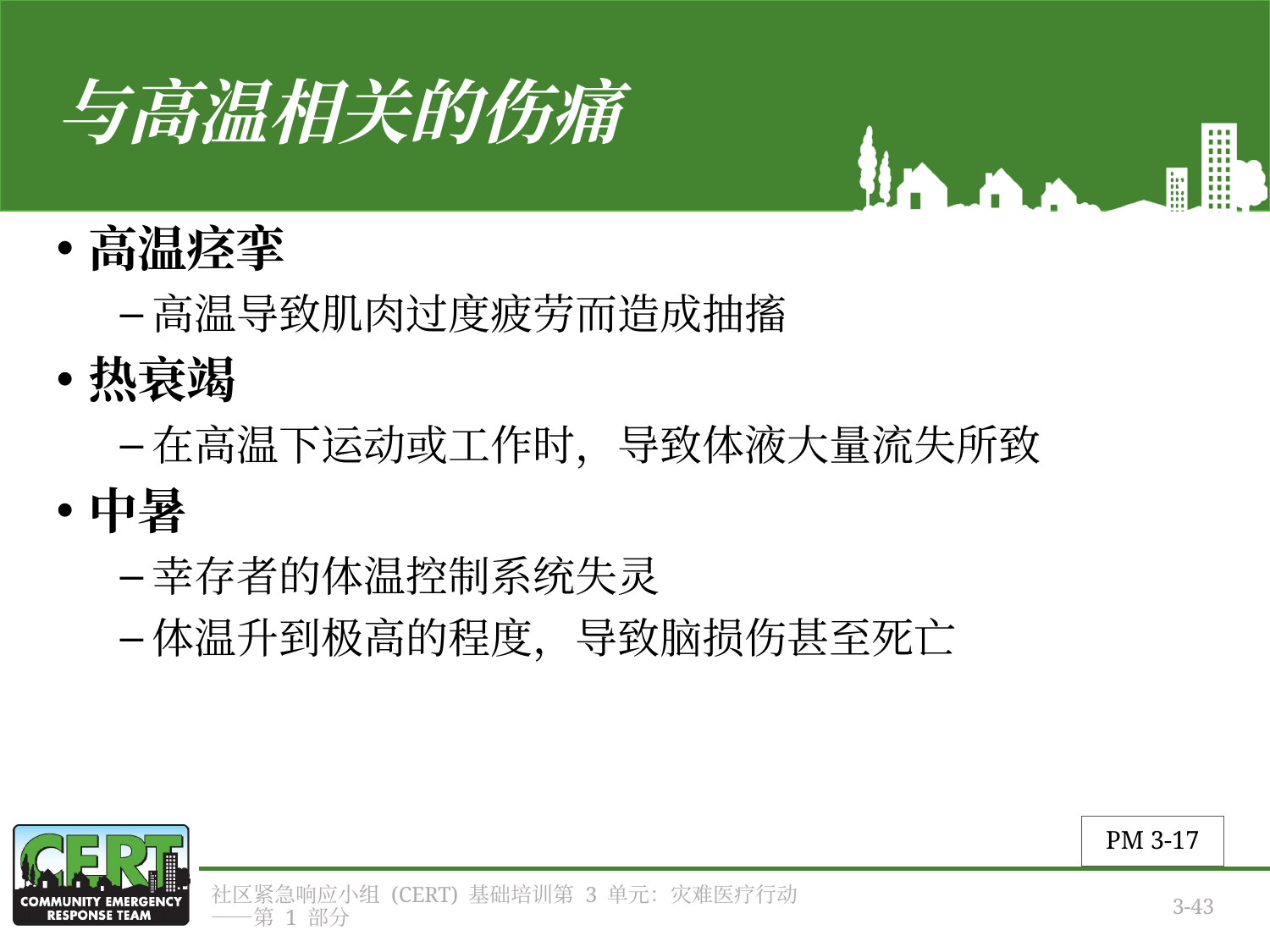

# 与高温相关的伤痛
高温痉挛
高温导致肌肉过度疲劳而造成抽搐
热衰竭
在高温下运动或工作时，导致体液大量流失所致
中暑
幸存者的体温控制系统失灵
体温升到极高的程度，导致脑损伤甚至死亡

PM 3-17
社区紧急响应小组 (CERT) 基础培训第 3 单元：灾难医疗行动——第 1 部分
3-43